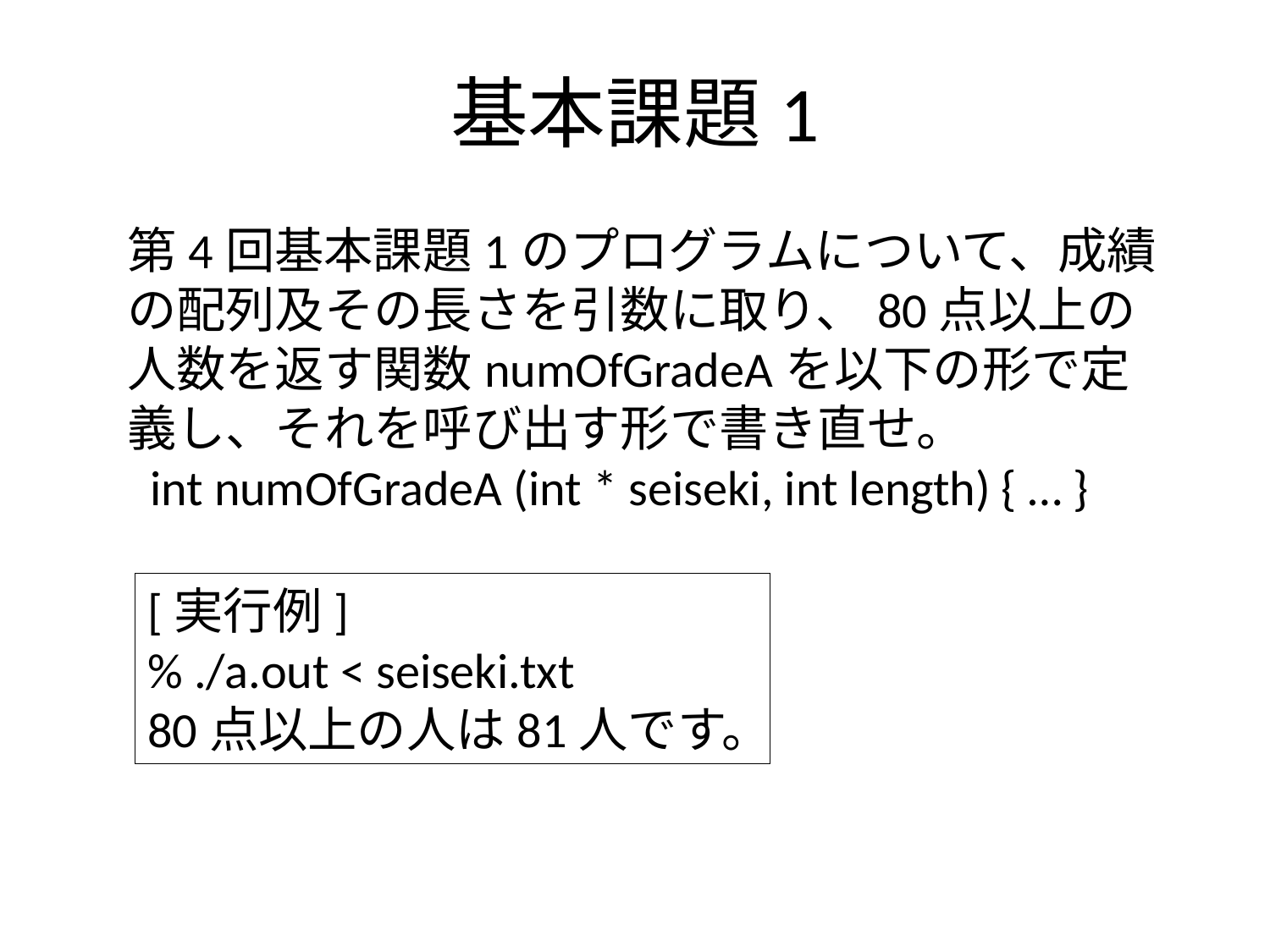

# 基本課題1
第4回基本課題1のプログラムについて、成績の配列及その長さを引数に取り、80点以上の人数を返す関数numOfGradeAを以下の形で定義し、それを呼び出す形で書き直せ。
  int numOfGradeA (int * seiseki, int length) { … }
[実行例]
% ./a.out < seiseki.txt
80点以上の人は81人です。